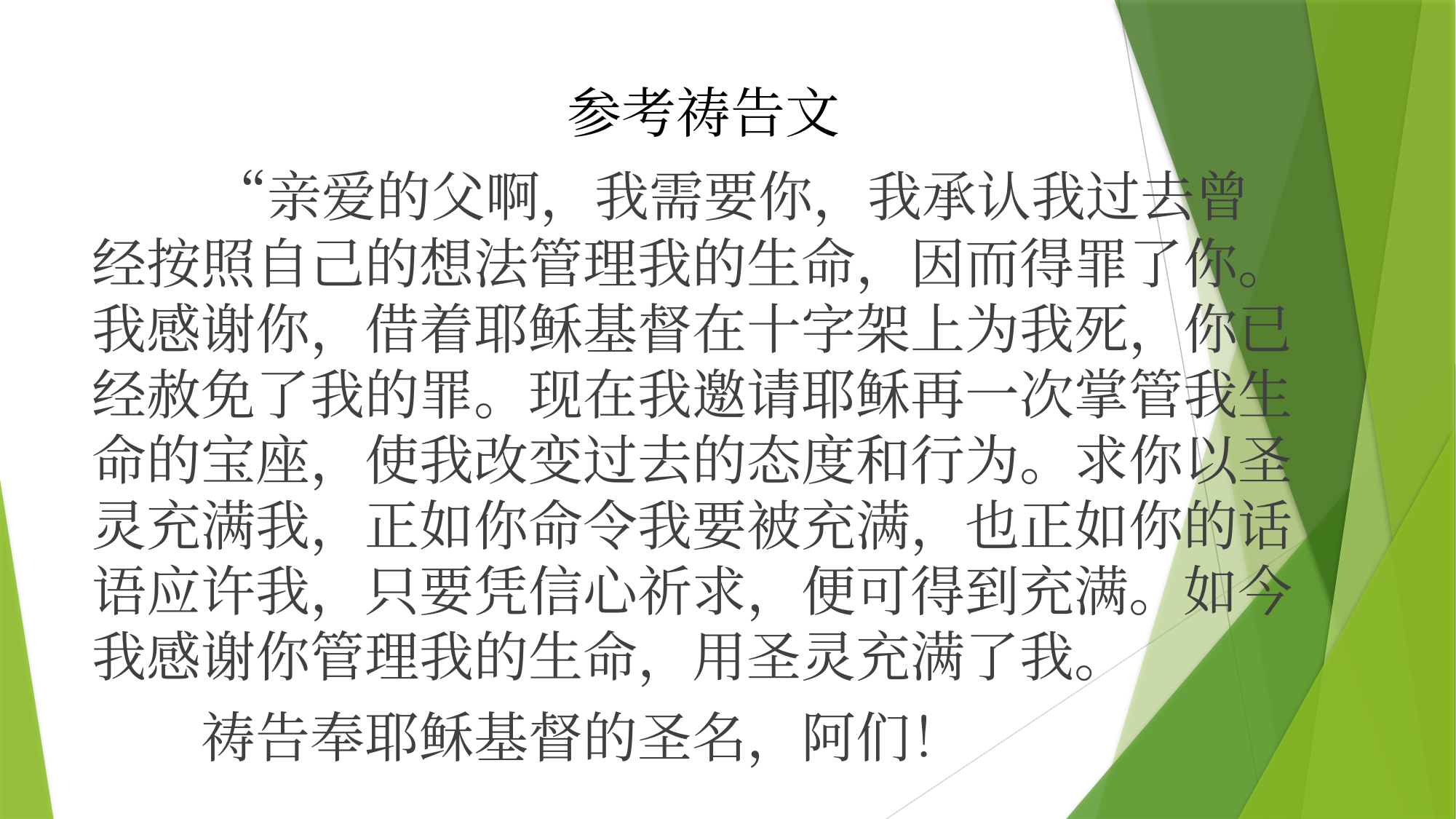

# 参考祷告文
　　“亲爱的父啊，我需要你，我承认我过去曾经按照自己的想法管理我的生命，因而得罪了你。我感谢你，借着耶稣基督在十字架上为我死，你已经赦免了我的罪。现在我邀请耶稣再一次掌管我生命的宝座，使我改变过去的态度和行为。求你以圣灵充满我，正如你命令我要被充满，也正如你的话语应许我，只要凭信心祈求，便可得到充满。如今我感谢你管理我的生命，用圣灵充满了我。
　　祷告奉耶稣基督的圣名，阿们！